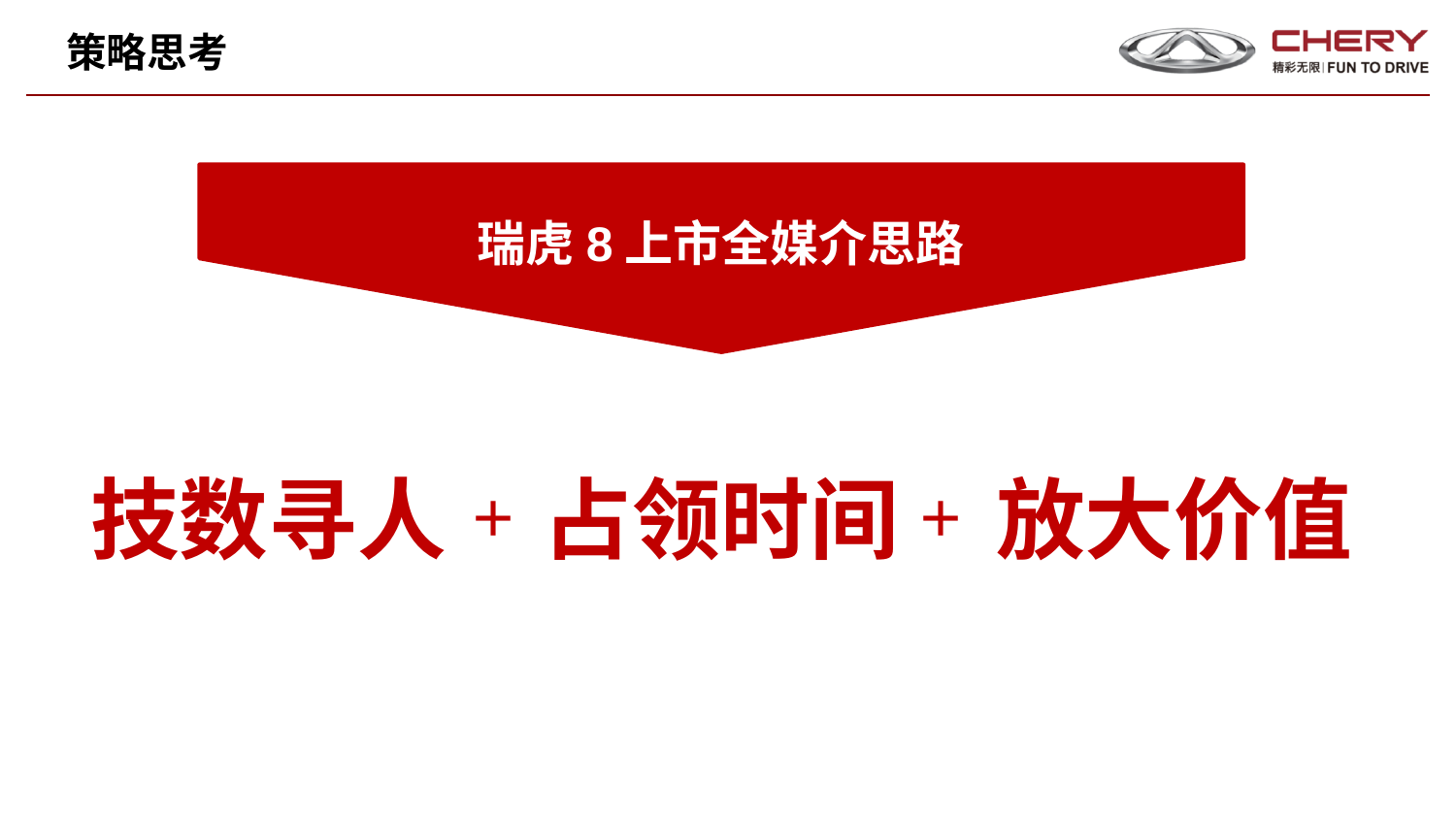

策略思考
瑞虎8上市全媒介思路
技数寻人
占领时间
放大价值
＋
＋